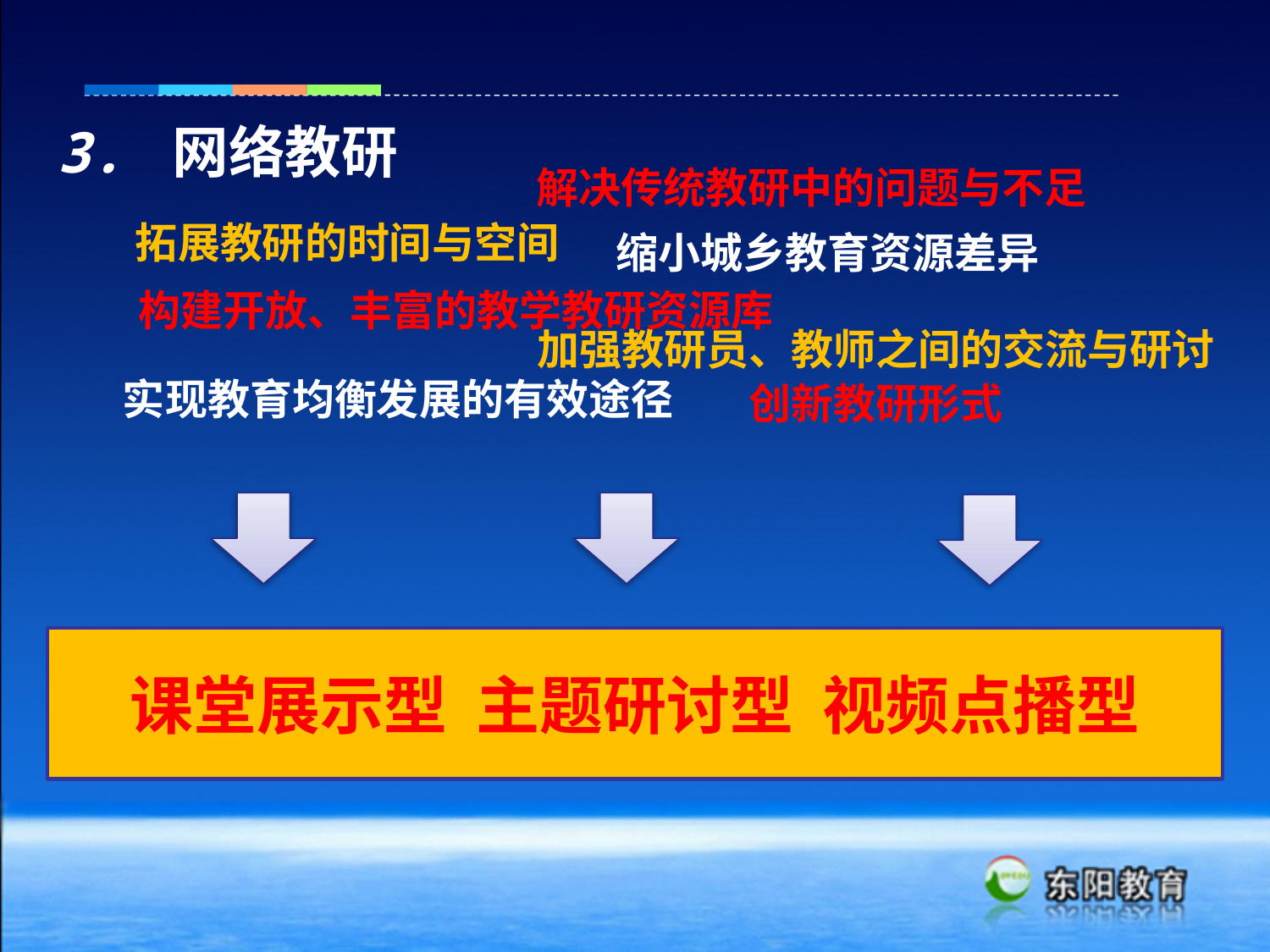

3. 网络教研
解决传统教研中的问题与不足
拓展教研的时间与空间
缩小城乡教育资源差异
构建开放、丰富的教学教研资源库
加强教研员、教师之间的交流与研讨
实现教育均衡发展的有效途径
创新教研形式

课堂展示型  主题研讨型  视频点播型